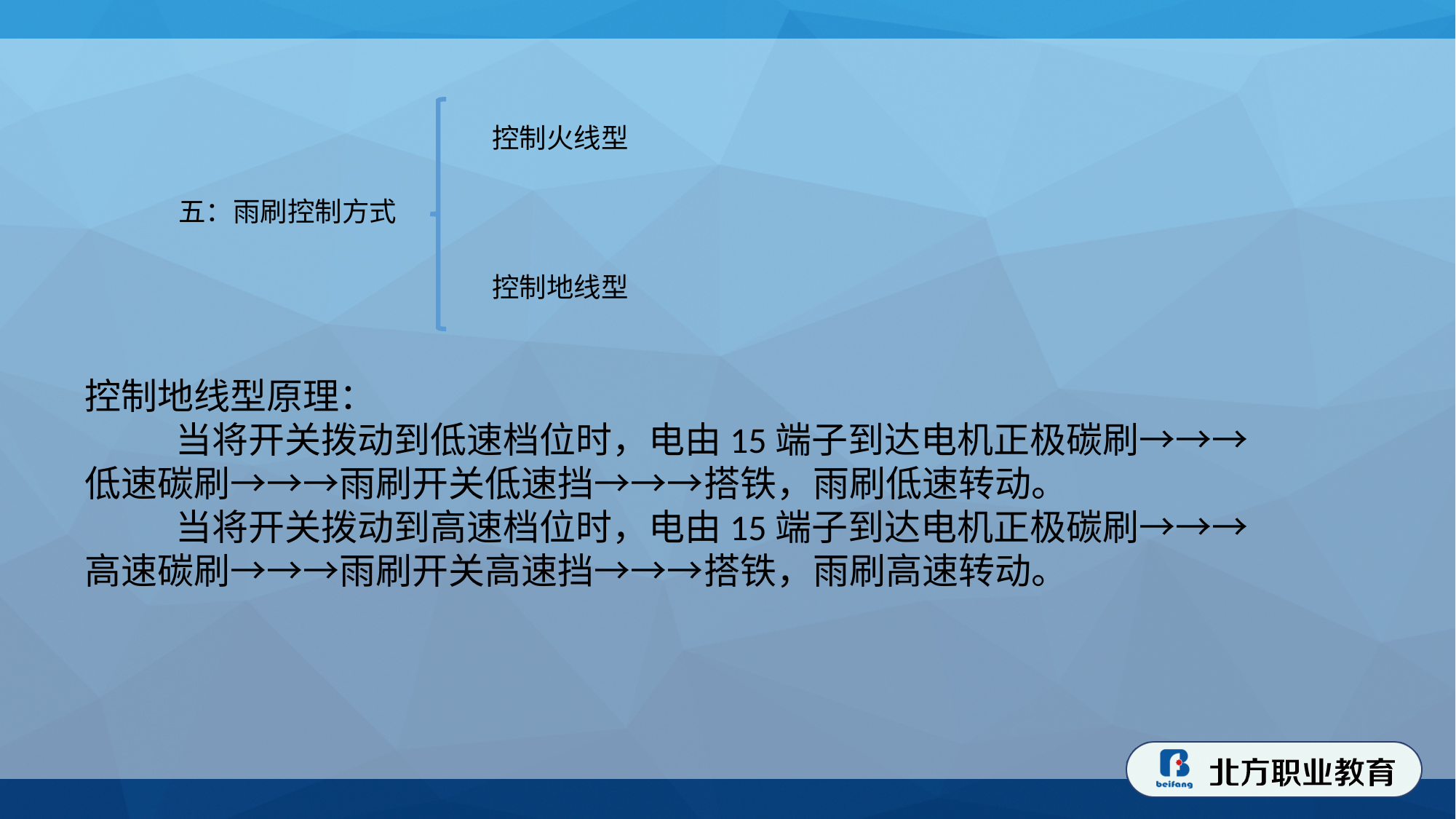

控制火线型
五：雨刷控制方式
控制地线型
控制地线型原理：
          当将开关拨动到低速档位时，电由15端子到达电机正极碳刷→→→低速碳刷→→→雨刷开关低速挡→→→搭铁，雨刷低速转动。
          当将开关拨动到高速档位时，电由15端子到达电机正极碳刷→→→高速碳刷→→→雨刷开关高速挡→→→搭铁，雨刷高速转动。